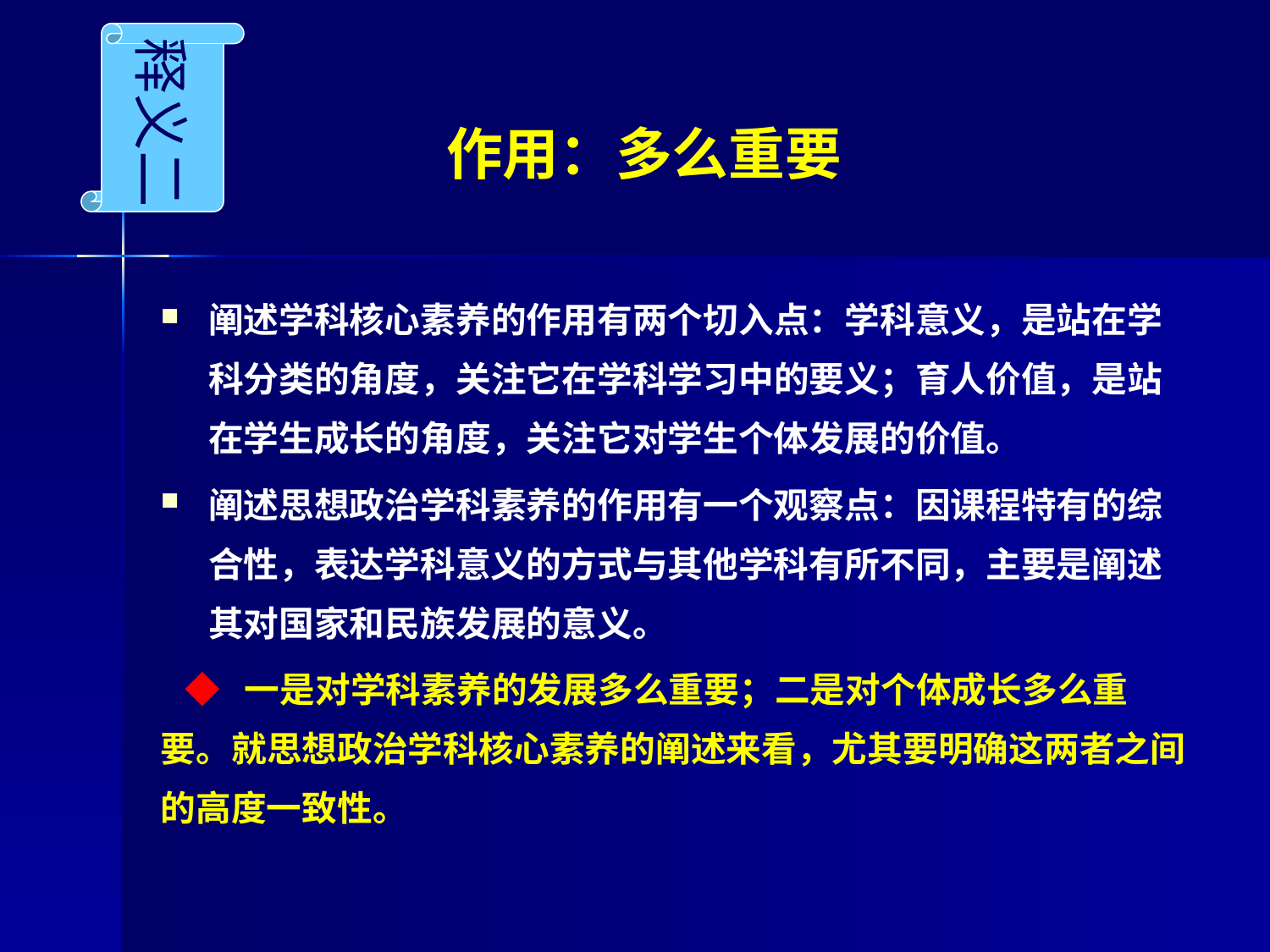

释义二
# 作用：多么重要
阐述学科核心素养的作用有两个切入点：学科意义，是站在学科分类的角度，关注它在学科学习中的要义；育人价值，是站在学生成长的角度，关注它对学生个体发展的价值。
阐述思想政治学科素养的作用有一个观察点：因课程特有的综合性，表达学科意义的方式与其他学科有所不同，主要是阐述其对国家和民族发展的意义。
   ◆  一是对学科素养的发展多么重要；二是对个体成长多么重要。就思想政治学科核心素养的阐述来看，尤其要明确这两者之间的高度一致性。